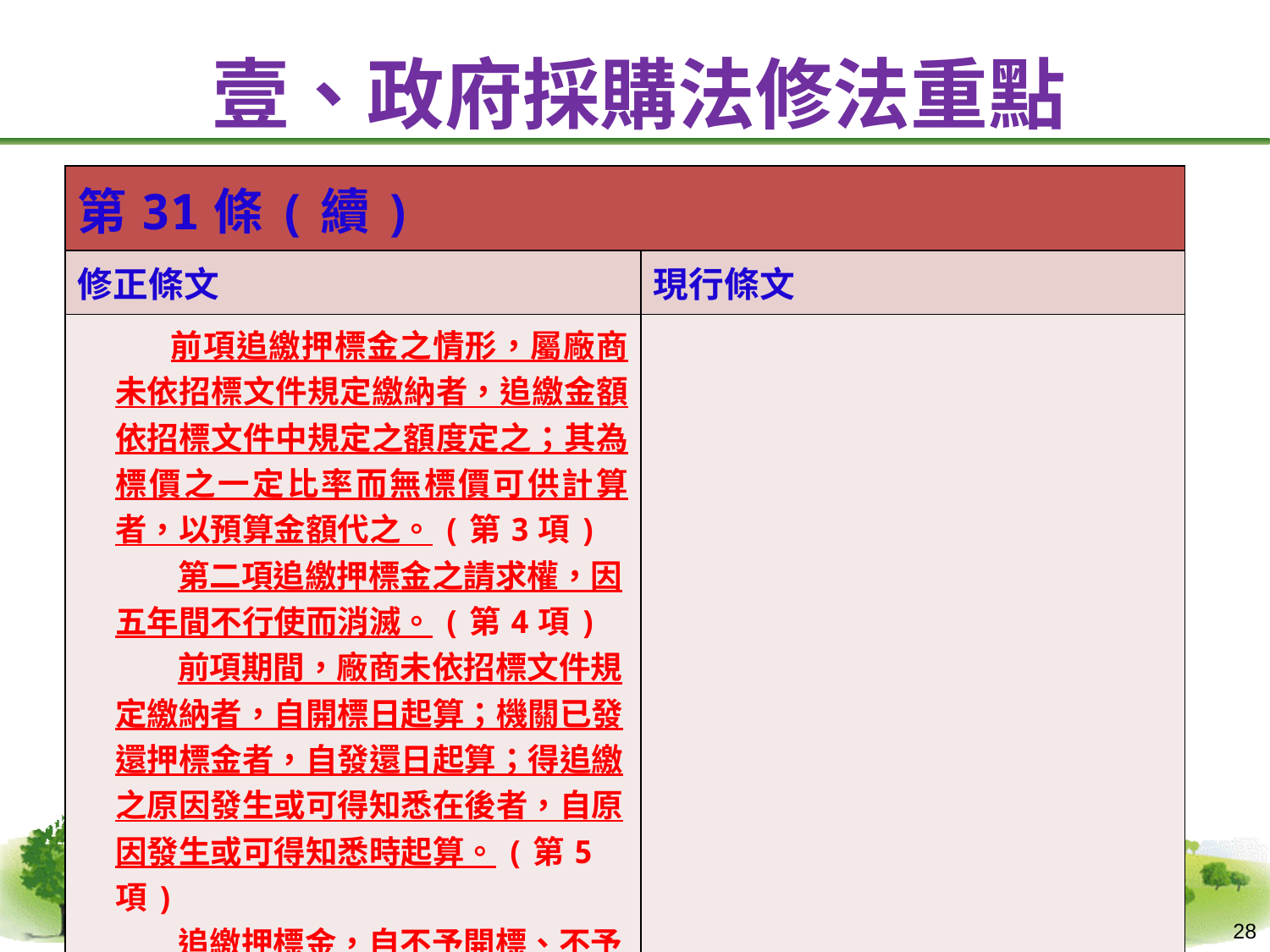

# 壹、政府採購法修法重點
| 第31條(續) |  |
| --- | --- |
| 修正條文 | 現行條文 |
| 前項追繳押標金之情形，屬廠商未依招標文件規定繳納者，追繳金額依招標文件中規定之額度定之；其為標價之一定比率而無標價可供計算者，以預算金額代之。(第3項) 第二項追繳押標金之請求權，因五年間不行使而消滅。(第4項) 前項期間，廠商未依招標文件規定繳納者，自開標日起算；機關已發還押標金者，自發還日起算；得追繳之原因發生或可得知悉在後者，自原因發生或可得知悉時起算。(第5項) 追繳押標金，自不予開標、不予決標、廢標或決標日起逾十五年者，不得行使。(第6項) |  |
28